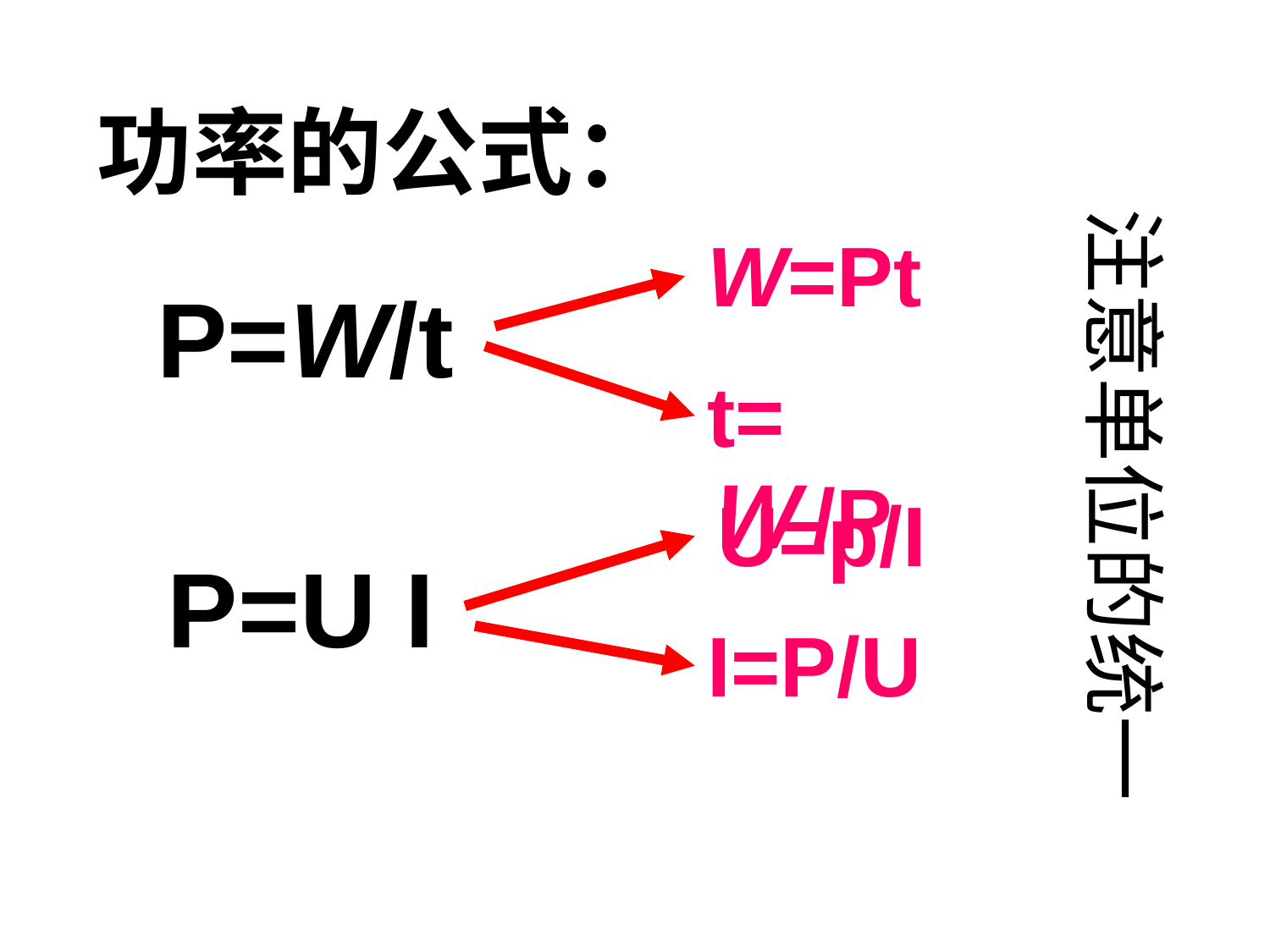

功率的公式：
注意单位的统一
W=Pt
P=W/t

t=Ｗ/P
U=p/I
P=U I

I=P/U